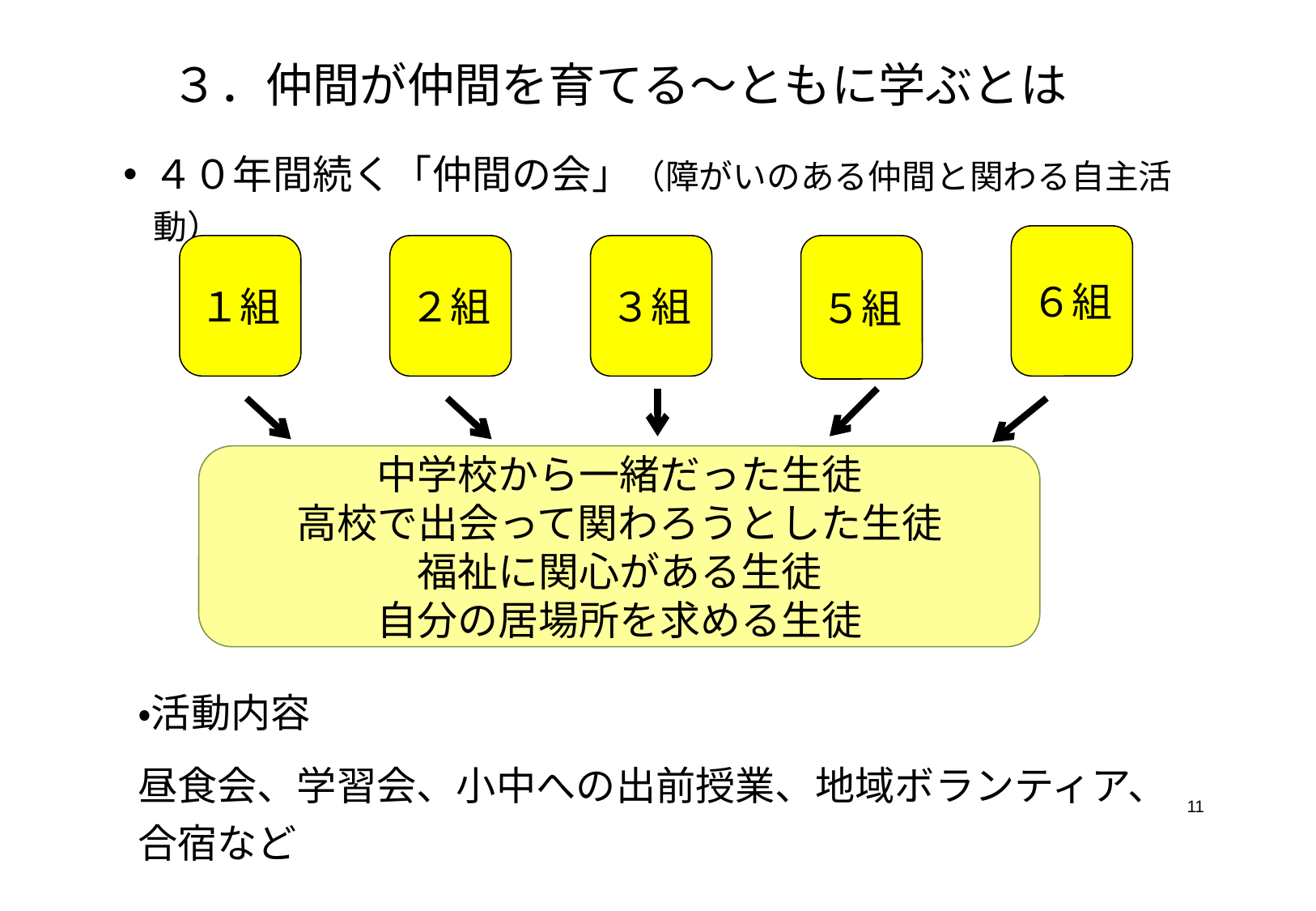

# ３．仲間が仲間を育てる〜ともに学ぶとは
４０年間続く「仲間の会」（障がいのある仲間と関わる自主活動）

・活動内容
昼食会、学習会、小中への出前授業、地域ボランティア、合宿など
６組
５組
１組
２組
３組

中学校から一緒だった生徒
高校で出会って関わろうとした生徒
福祉に関心がある生徒
自分の居場所を求める生徒

11